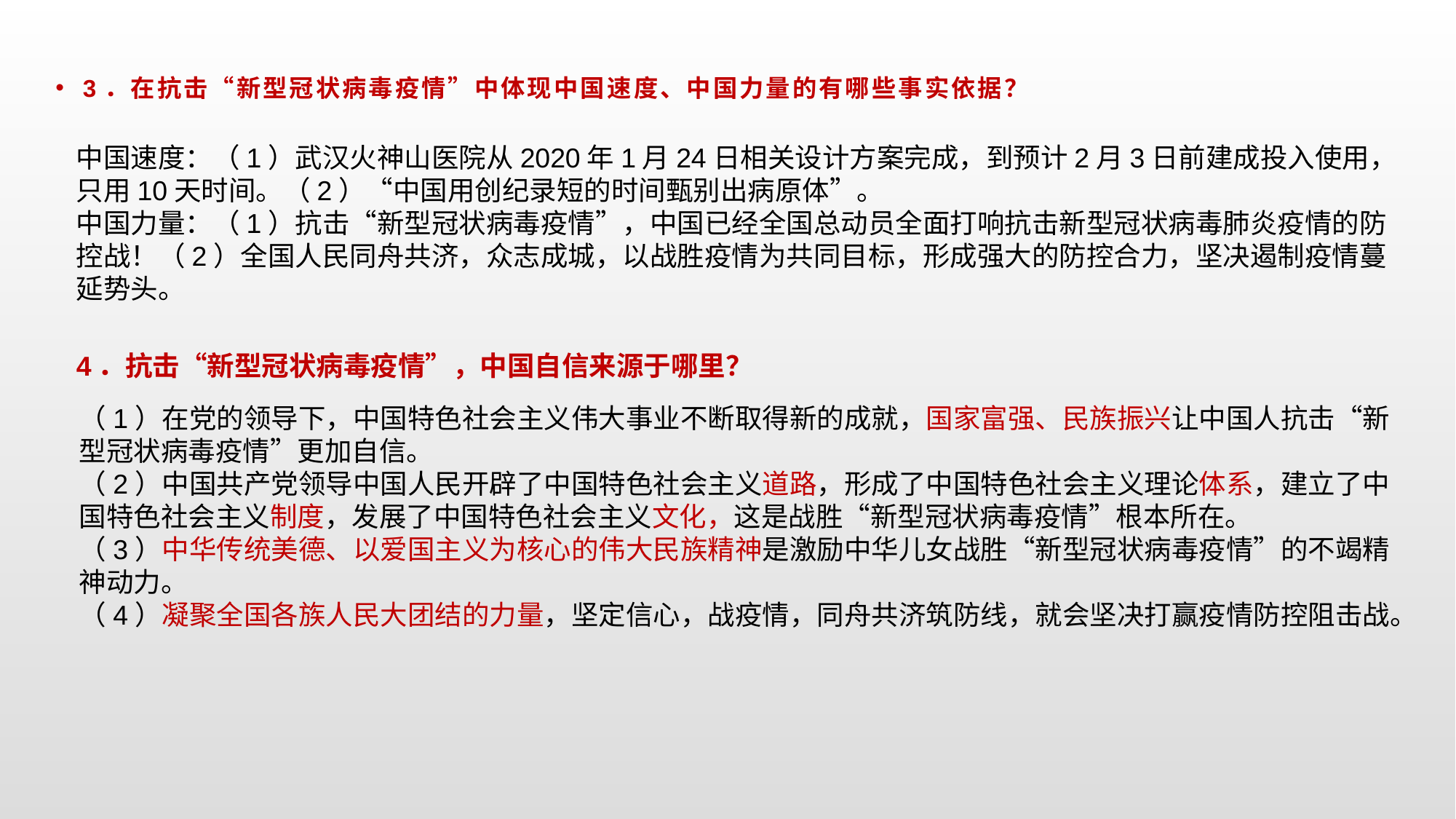

3．在抗击“新型冠状病毒疫情”中体现中国速度、中国力量的有哪些事实依据？
中国速度：（1）武汉火神山医院从2020年1月24日相关设计方案完成，到预计2月3日前建成投入使用，只用10天时间。（2）“中国用创纪录短的时间甄别出病原体”。
中国力量：（1）抗击“新型冠状病毒疫情”，中国已经全国总动员全面打响抗击新型冠状病毒肺炎疫情的防控战！（2）全国人民同舟共济，众志成城，以战胜疫情为共同目标，形成强大的防控合力，坚决遏制疫情蔓延势头。
4．抗击“新型冠状病毒疫情”，中国自信来源于哪里？
（1）在党的领导下，中国特色社会主义伟大事业不断取得新的成就，国家富强、民族振兴让中国人抗击“新型冠状病毒疫情”更加自信。
（2）中国共产党领导中国人民开辟了中国特色社会主义道路，形成了中国特色社会主义理论体系，建立了中国特色社会主义制度，发展了中国特色社会主义文化，这是战胜“新型冠状病毒疫情”根本所在。
（3）中华传统美德、以爱国主义为核心的伟大民族精神是激励中华儿女战胜“新型冠状病毒疫情”的不竭精神动力。
（4）凝聚全国各族人民大团结的力量，坚定信心，战疫情，同舟共济筑防线，就会坚决打赢疫情防控阻击战。